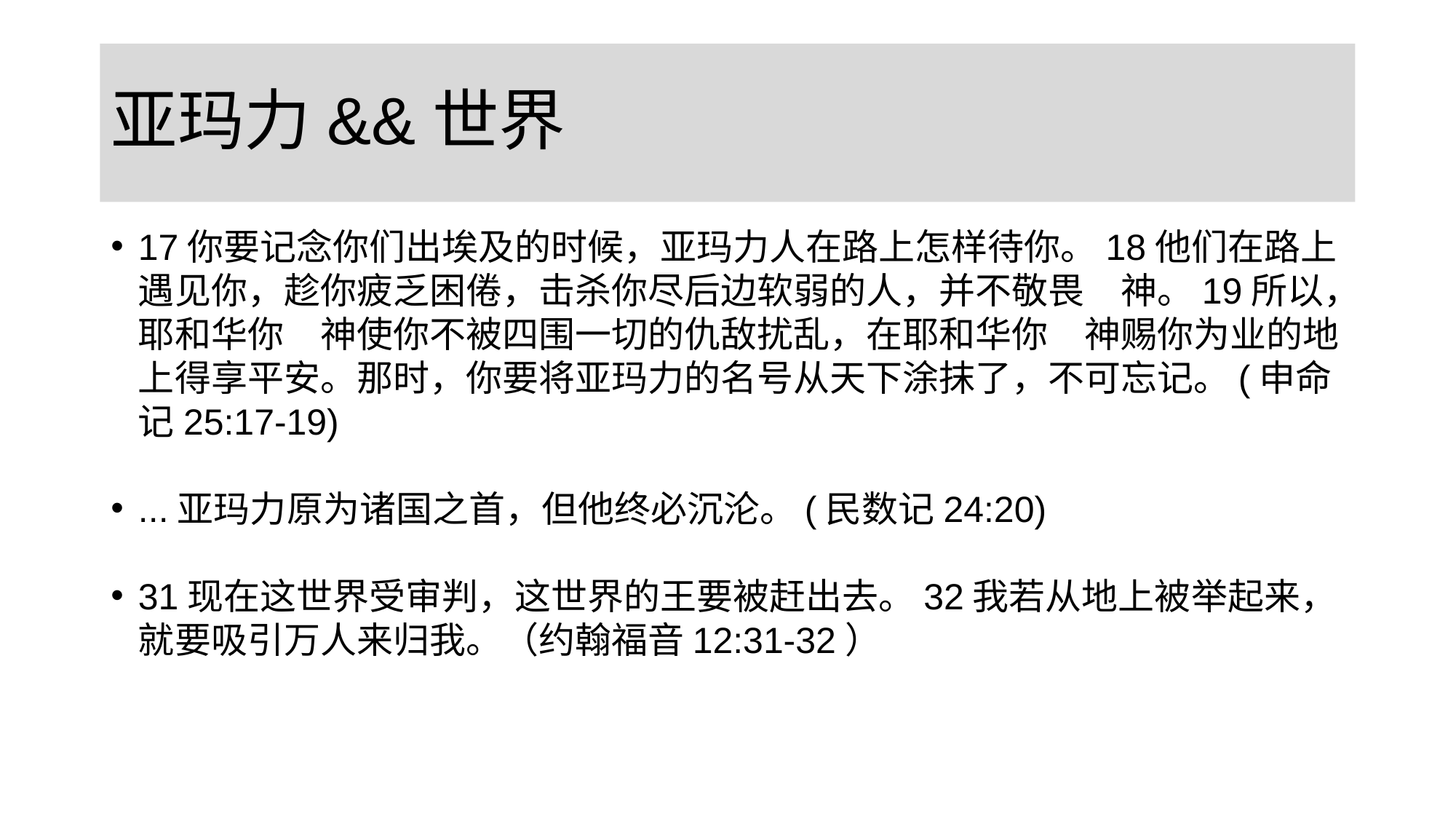

# 亚玛力&&世界
17你要记念你们出埃及的时候，亚玛力人在路上怎样待你。18他们在路上遇见你，趁你疲乏困倦，击杀你尽后边软弱的人，并不敬畏　神。19所以，耶和华你　神使你不被四围一切的仇敌扰乱，在耶和华你　神赐你为业的地上得享平安。那时，你要将亚玛力的名号从天下涂抹了，不可忘记。(申命记25:17-19)

...亚玛力原为诸国之首，但他终必沉沦。(民数记24:20)

31现在这世界受审判，这世界的王要被赶出去。32我若从地上被举起来，就要吸引万人来归我。（约翰福音12:31-32）